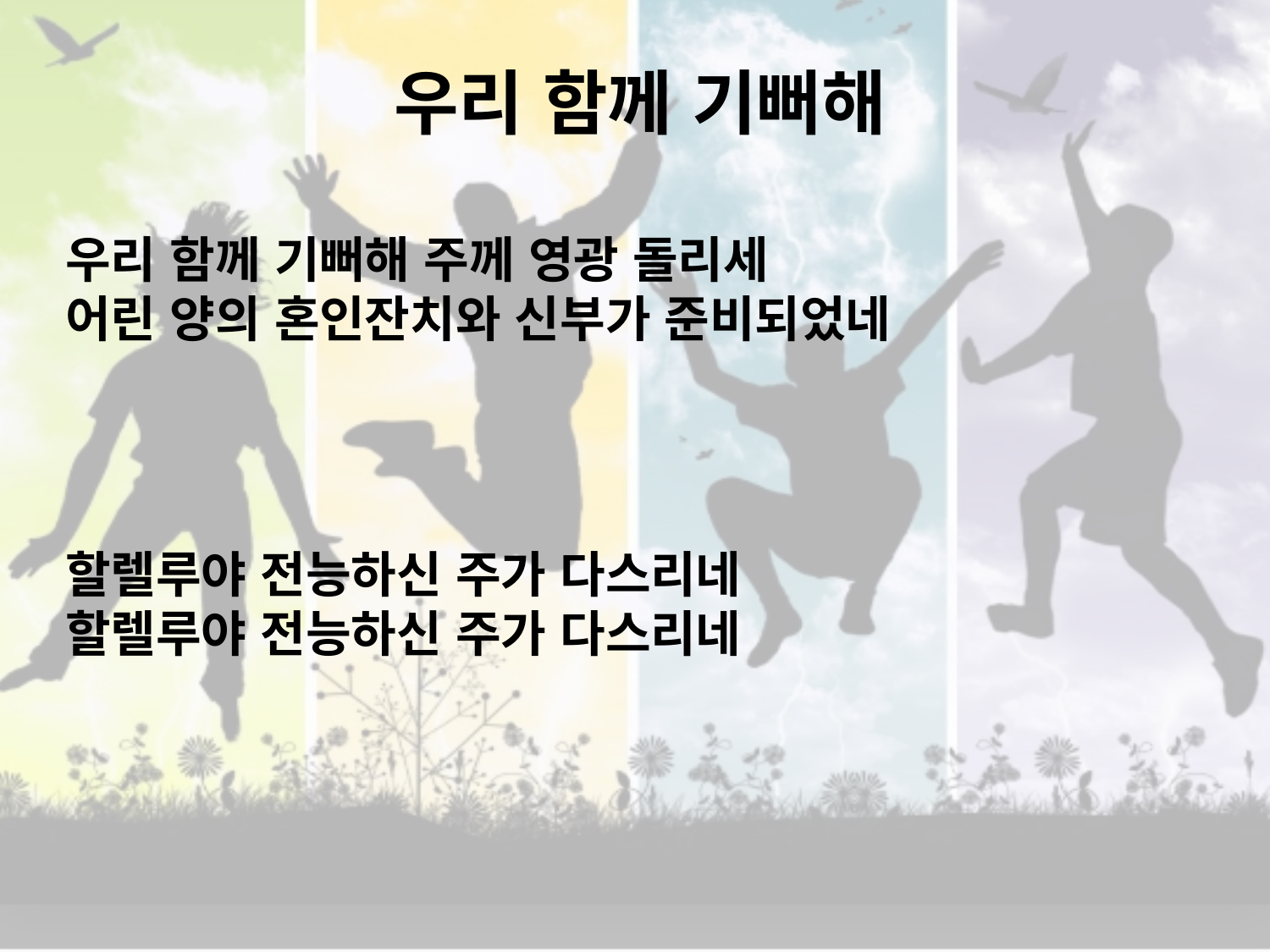

# 우리 함께 기뻐해
우리 함께 기뻐해 주께 영광 돌리세
어린 양의 혼인잔치와 신부가 준비되었네

할렐루야 전능하신 주가 다스리네
할렐루야 전능하신 주가 다스리네